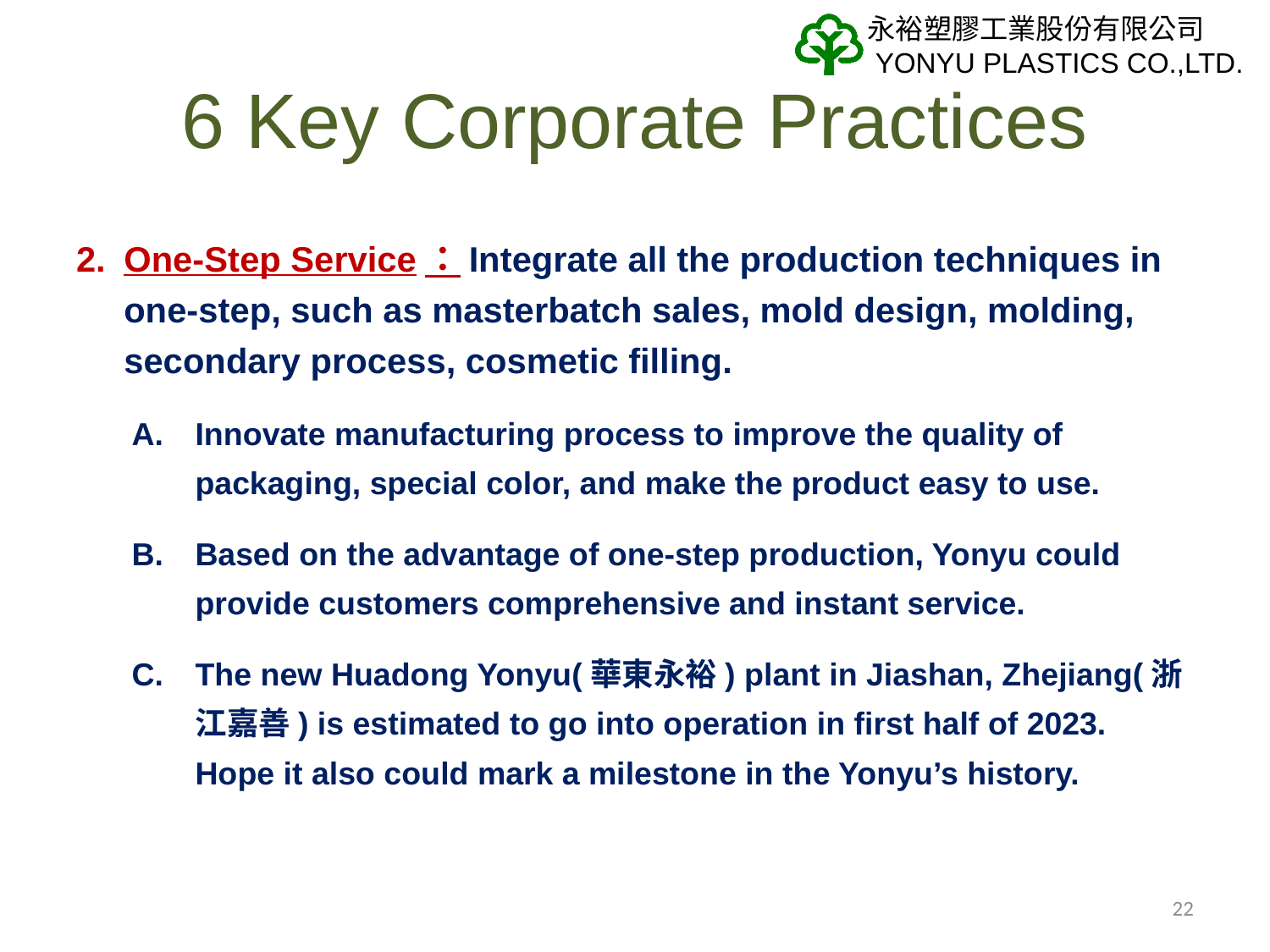

# 6 Key Corporate Practices
One-Step Service：Integrate all the production techniques in one-step, such as masterbatch sales, mold design, molding, secondary process, cosmetic filling.
Innovate manufacturing process to improve the quality of packaging, special color, and make the product easy to use.
Based on the advantage of one-step production, Yonyu could provide customers comprehensive and instant service.
The new Huadong Yonyu(華東永裕) plant in Jiashan, Zhejiang(浙江嘉善) is estimated to go into operation in first half of 2023. Hope it also could mark a milestone in the Yonyu’s history.
22